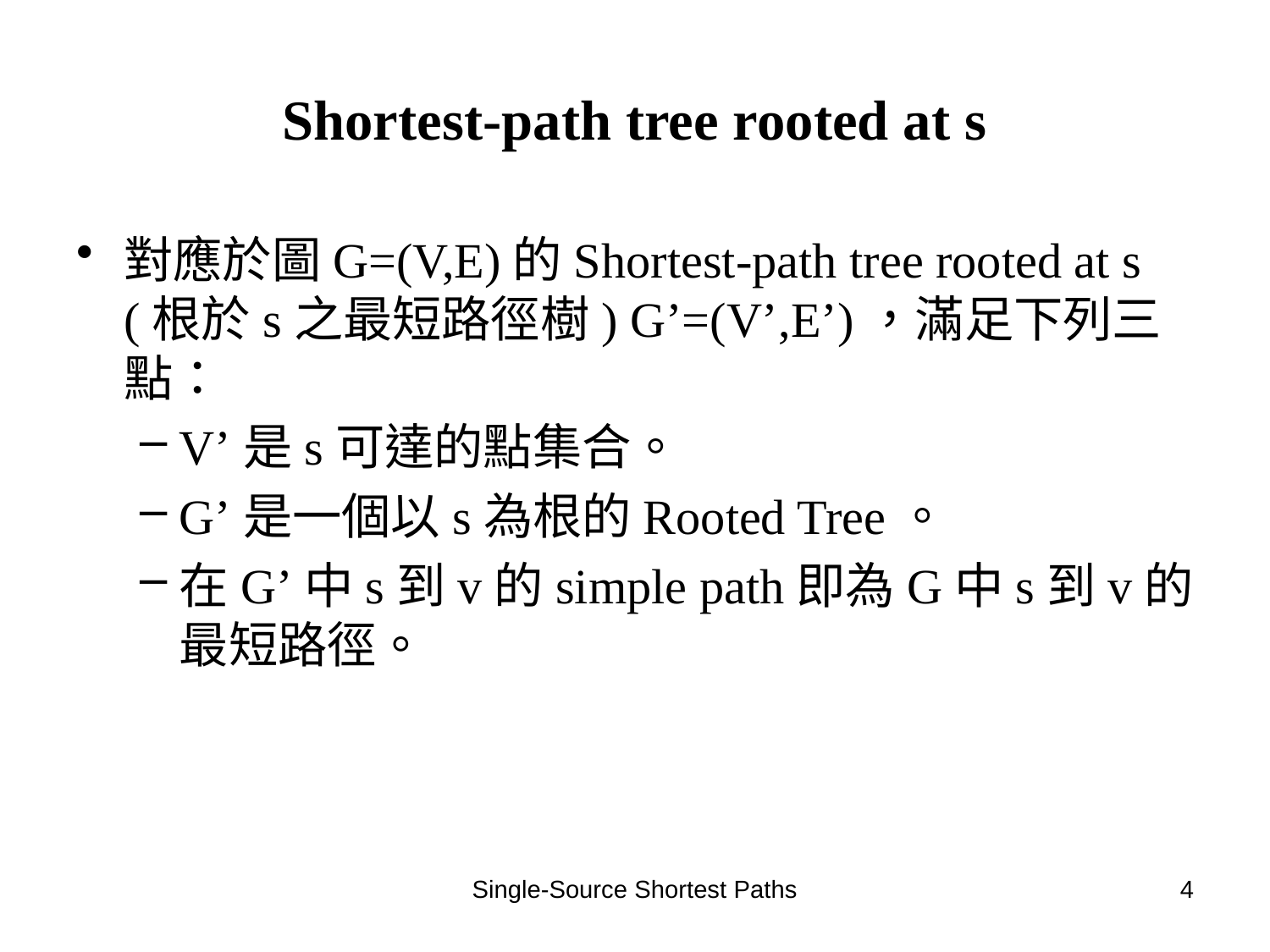

# Shortest-path tree rooted at s
對應於圖G=(V,E)的Shortest-path tree rooted at s (根於s之最短路徑樹) G’=(V’,E’)，滿足下列三點：
V’是s可達的點集合。
G’是一個以s為根的Rooted Tree。
在G’中s到v的simple path即為G中s到v的最短路徑。
Single-Source Shortest Paths
4